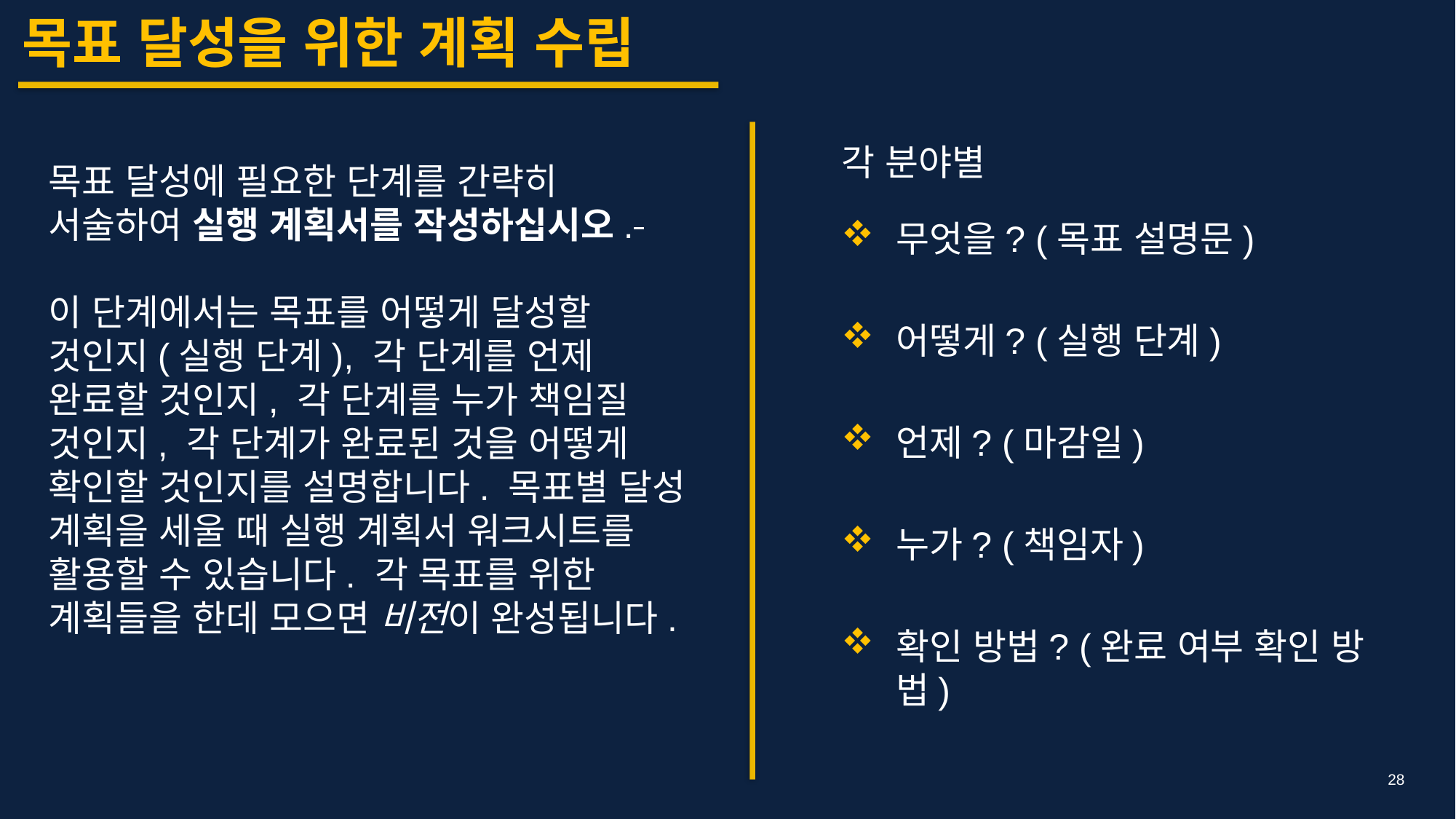

목표 달성을 위한 계획 수립

각 분야별

무엇을? (목표 설명문)

어떻게? (실행 단계)

언제? (마감일)

누가? (책임자)

확인 방법? (완료 여부 확인 방법)

목표 달성에 필요한 단계를 간략히 서술하여 실행 계획서를 작성하십시오.

이 단계에서는 목표를 어떻게 달성할 것인지(실행 단계), 각 단계를 언제 완료할 것인지, 각 단계를 누가 책임질 것인지, 각 단계가 완료된 것을 어떻게 확인할 것인지를 설명합니다. 목표별 달성 계획을 세울 때 실행 계획서 워크시트를 활용할 수 있습니다. 각 목표를 위한 계획들을 한데 모으면 비전이 완성됩니다.

28